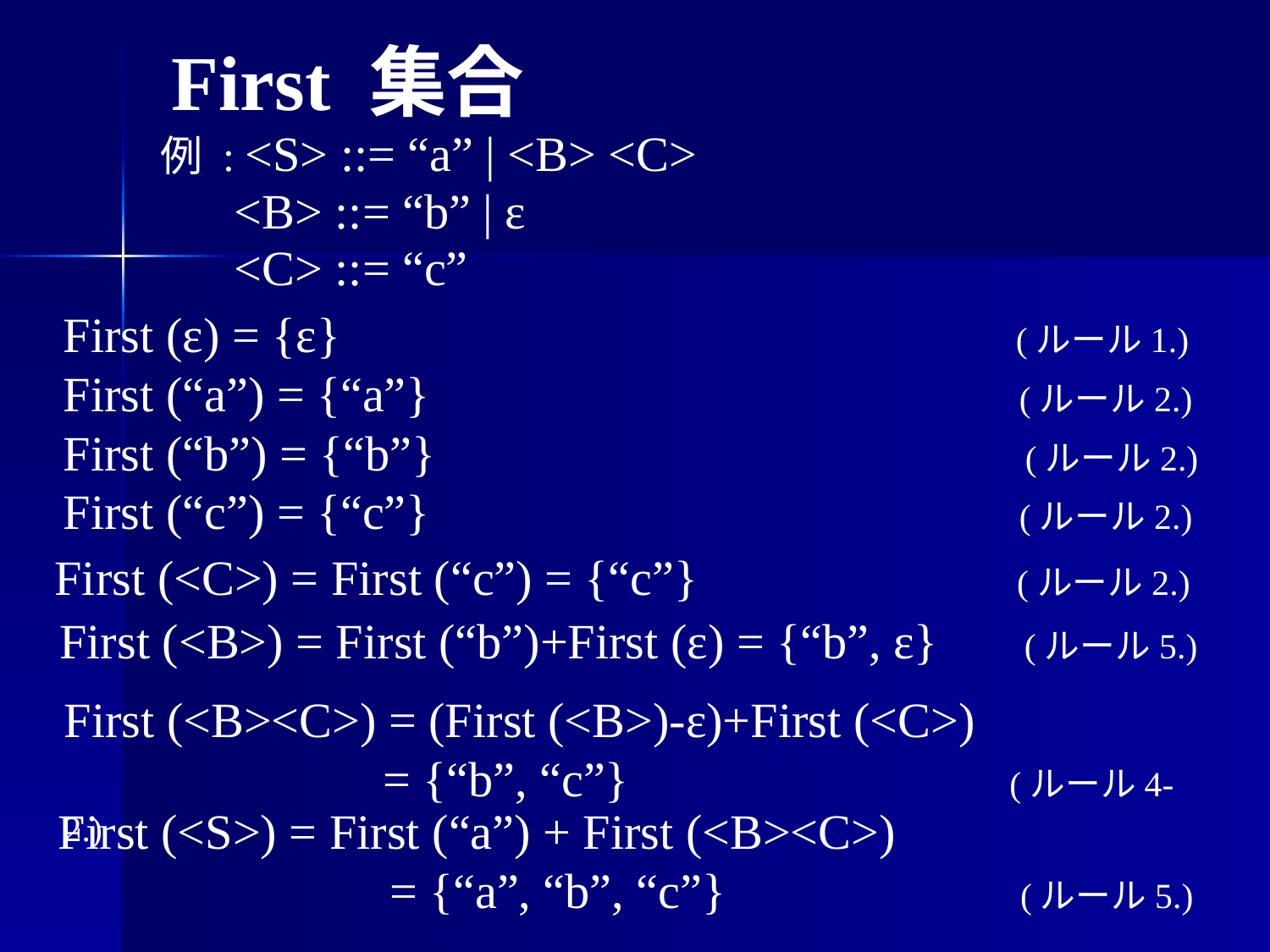

# First 集合
例 : <S> ::= “a” | <B> <C>
      <B> ::= “b” | ε
      <C> ::= “c”
First (ε) = {ε}                                                       (ルール1.)
First (“a”) = {“a”}                                                (ルール2.)
First (“b”) = {“b”}                                                (ルール2.)
First (“c”) = {“c”}                                                (ルール2.)
First (<C>) = First (“c”) = {“c”}                          (ルール2.)
First (<B>) = First (“b”)+First (ε) = {“b”, ε}       (ルール5.)
First (<B><C>) = (First (<B>)-ε)+First (<C>)
                          = {“b”, “c”}                               (ルール4-2.)
First (<S>) = First (“a”) + First (<B><C>)
                           = {“a”, “b”, “c”}                        (ルール5.)